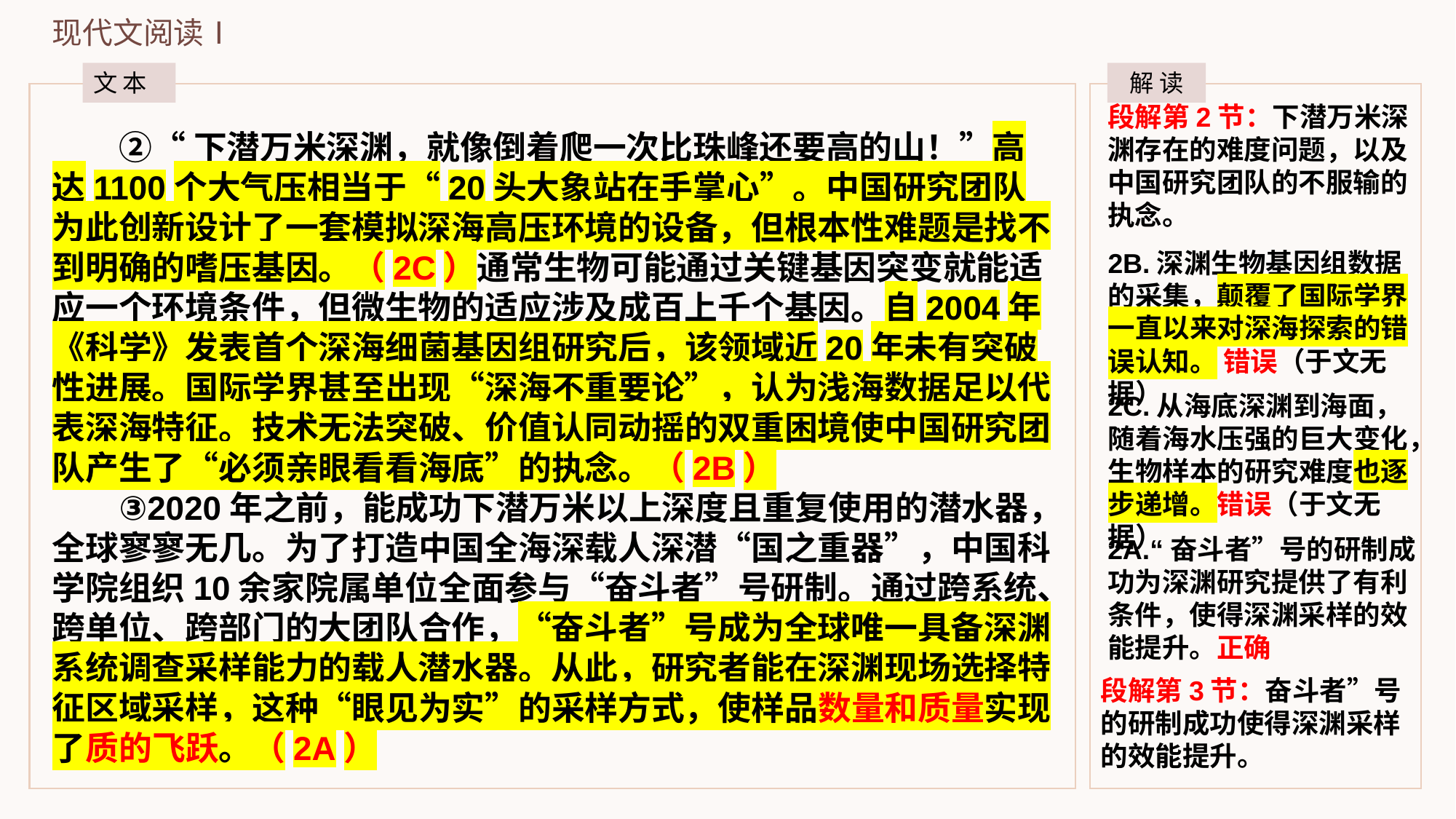

现代文阅读Ⅰ
文 本
解 读

段解第2节：下潜万米深渊存在的难度问题，以及中国研究团队的不服输的执念。
②“下潜万米深渊，就像倒着爬一次比珠峰还要高的山！”高达1100个大气压相当于“20头大象站在手掌心”。中国研究团队为此创新设计了一套模拟深海高压环境的设备，但根本性难题是找不到明确的嗜压基因。（2C）通常生物可能通过关键基因突变就能适应一个环境条件，但微生物的适应涉及成百上千个基因。自2004年《科学》发表首个深海细菌基因组研究后，该领域近20年未有突破性进展。国际学界甚至出现“深海不重要论”，认为浅海数据足以代表深海特征。技术无法突破、价值认同动摇的双重困境使中国研究团队产生了“必须亲眼看看海底”的执念。（2B）
③2020年之前，能成功下潜万米以上深度且重复使用的潜水器，全球寥寥无几。为了打造中国全海深载人深潜“国之重器”，中国科学院组织10余家院属单位全面参与“奋斗者”号研制。通过跨系统、跨单位、跨部门的大团队合作，“奋斗者”号成为全球唯一具备深渊系统调查采样能力的载人潜水器。从此，研究者能在深渊现场选择特征区域采样，这种“眼见为实”的采样方式，使样品数量和质量实现了质的飞跃。（2A）
2B.深渊生物基因组数据的采集，颠覆了国际学界一直以来对深海探索的错误认知。 错误（于文无据）
2C.从海底深渊到海面，随着海水压强的巨大变化，生物样本的研究难度也逐步递增。错误（于文无据）
2A.“奋斗者”号的研制成功为深渊研究提供了有利条件，使得深渊采样的效能提升。正确
段解第3节：奋斗者”号的研制成功使得深渊采样的效能提升。